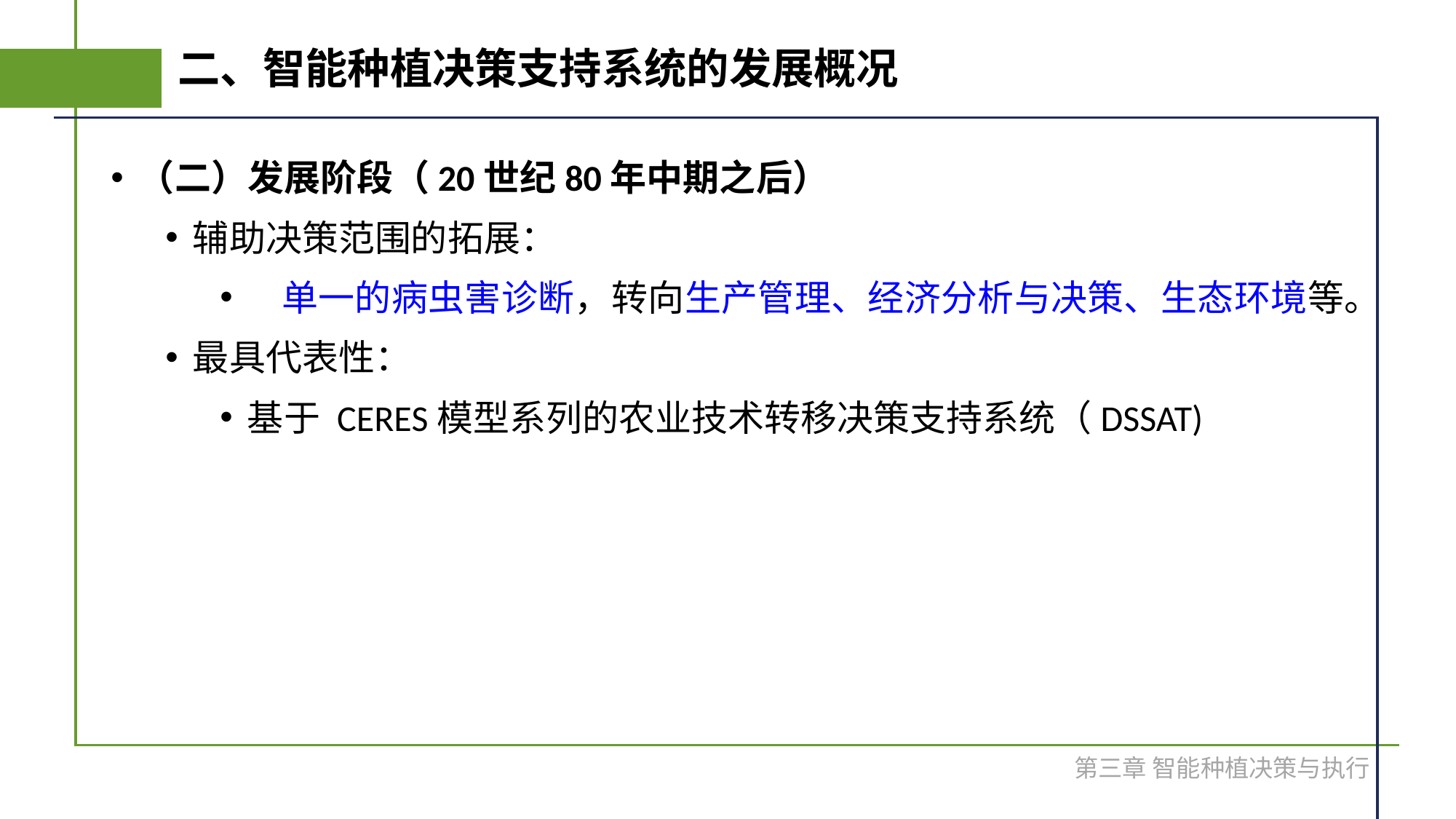

# 二、智能种植决策支持系统的发展概况
（二）发展阶段（20世纪80年中期之后）
辅助决策范围的拓展：
   单一的病虫害诊断，转向生产管理、经济分析与决策、生态环境等。
最具代表性：
基于 CERES模型系列的农业技术转移决策支持系统（DSSAT)

第三章 智能种植决策与执行